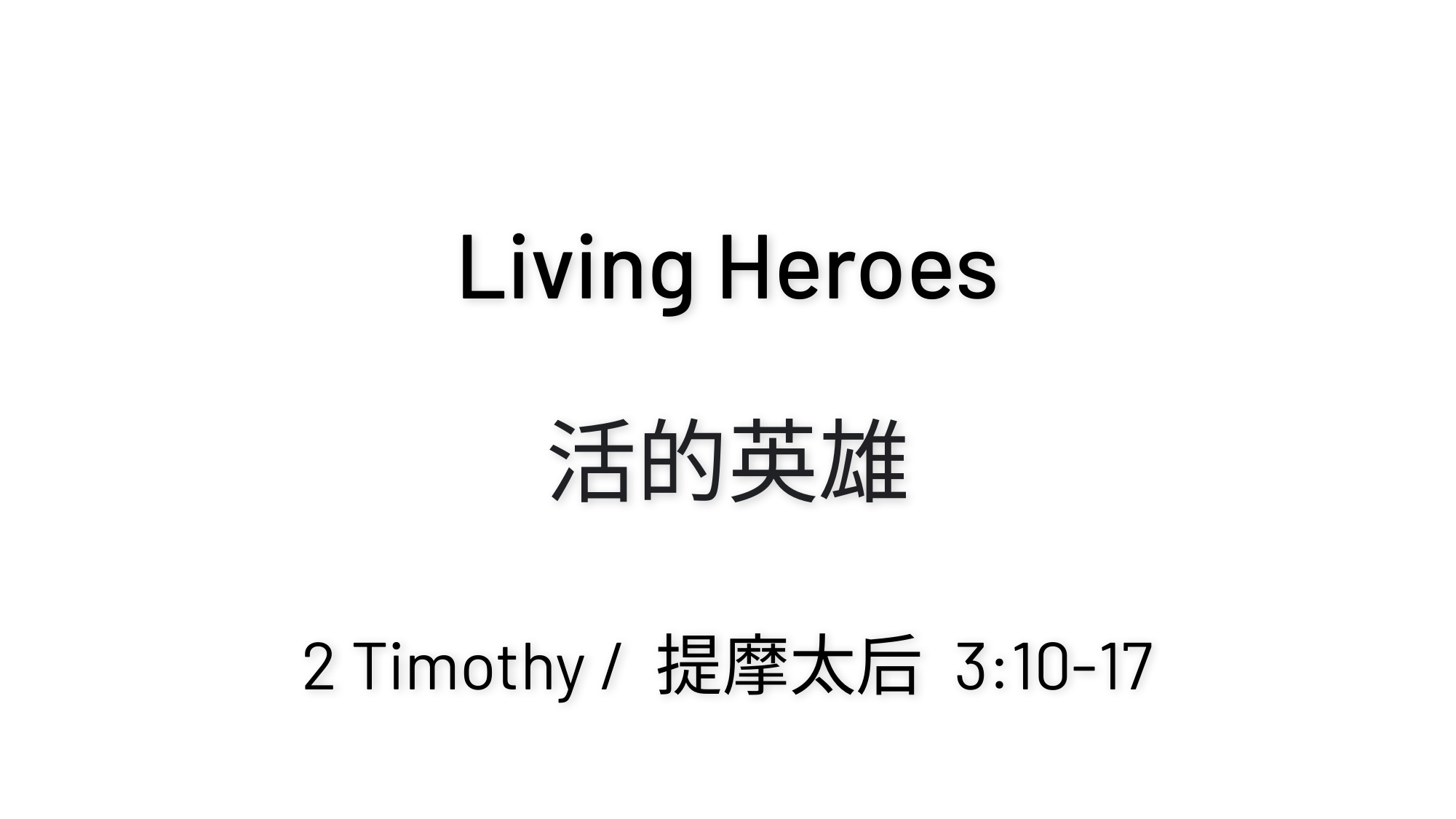

# Living Heroes 活的英雄
2 Timothy / 提摩太后 3:10-17